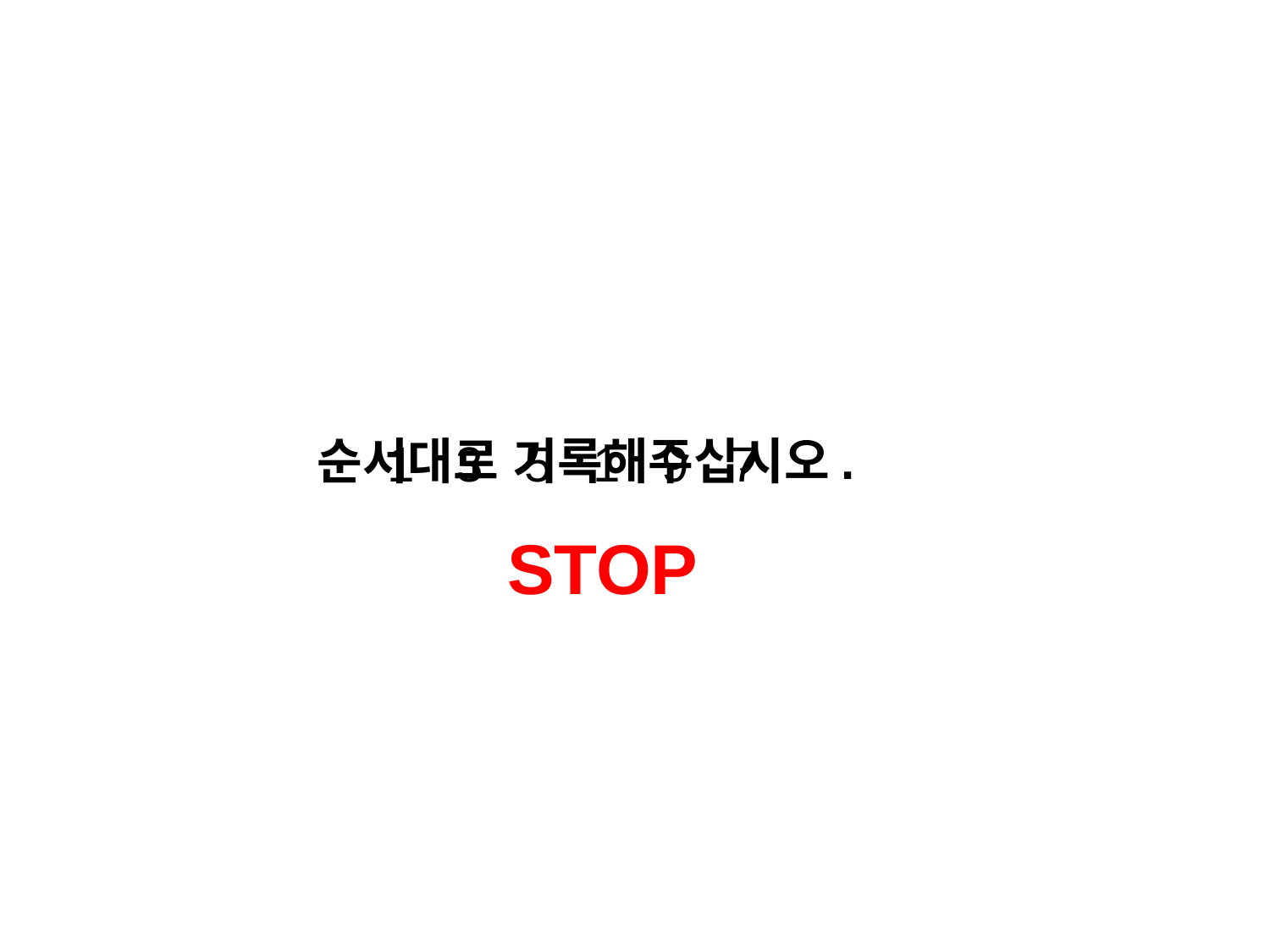

순서대로 기록해주십시오.
1   3   5   1   9   7
STOP